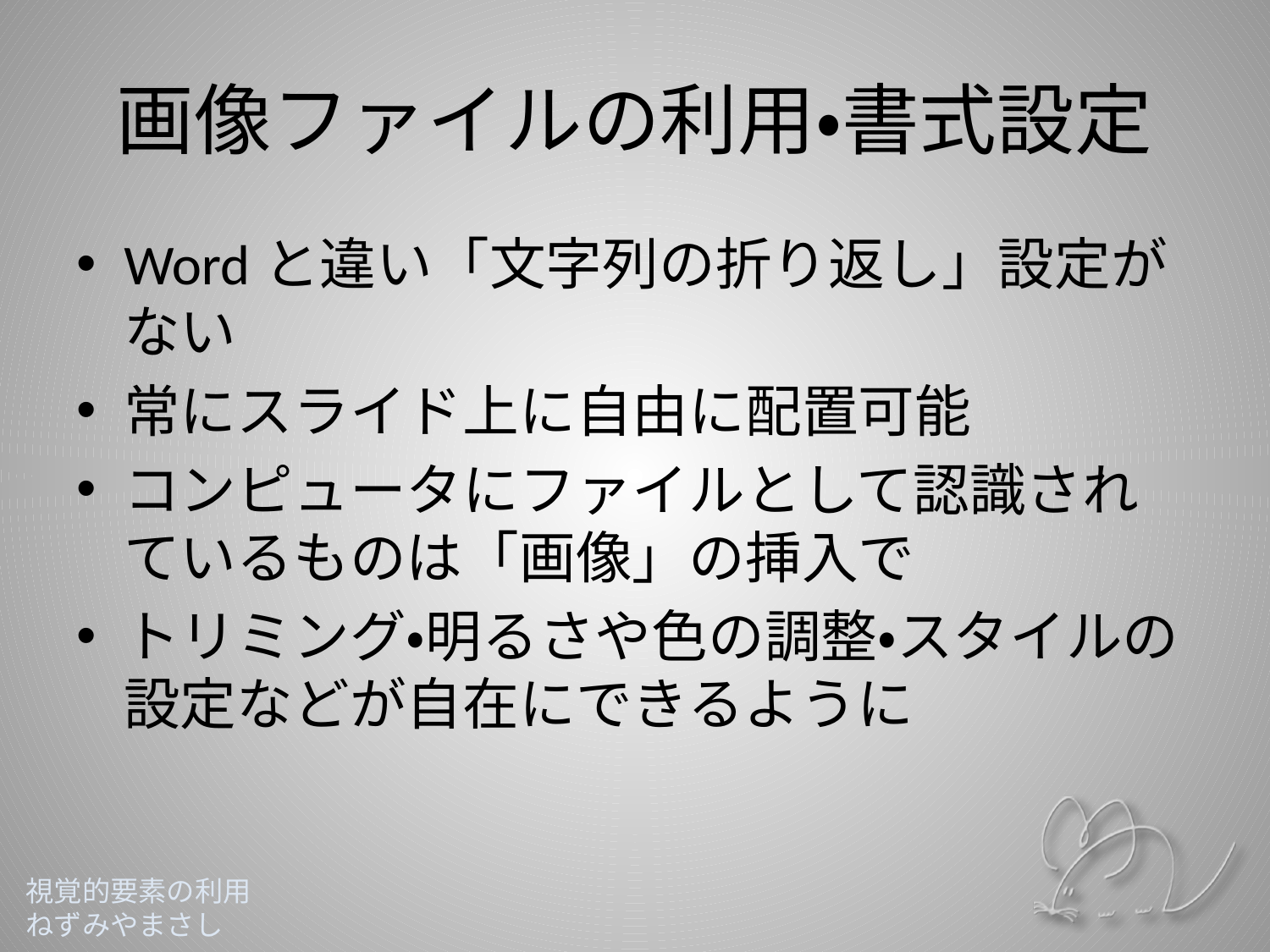

# 画像ファイルの利用・書式設定
Wordと違い「文字列の折り返し」設定がない
常にスライド上に自由に配置可能
コンピュータにファイルとして認識されているものは「画像」の挿入で
トリミング・明るさや色の調整・スタイルの設定などが自在にできるように